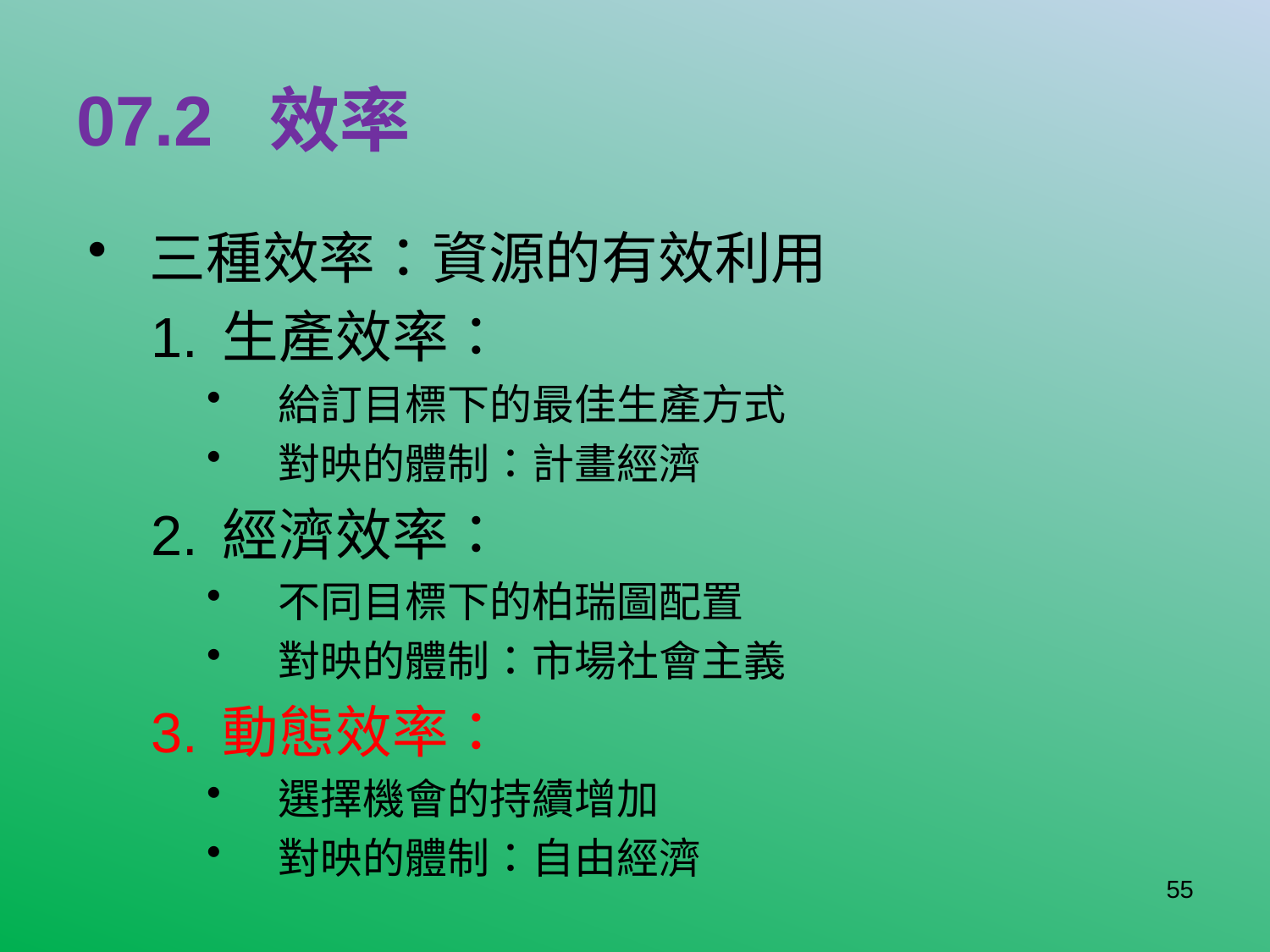

# 07.2  效率
三種效率：資源的有效利用
生產效率：
給訂目標下的最佳生產方式
對映的體制：計畫經濟
經濟效率：
不同目標下的柏瑞圖配置
對映的體制：市場社會主義
動態效率：
選擇機會的持續增加
對映的體制：自由經濟
55